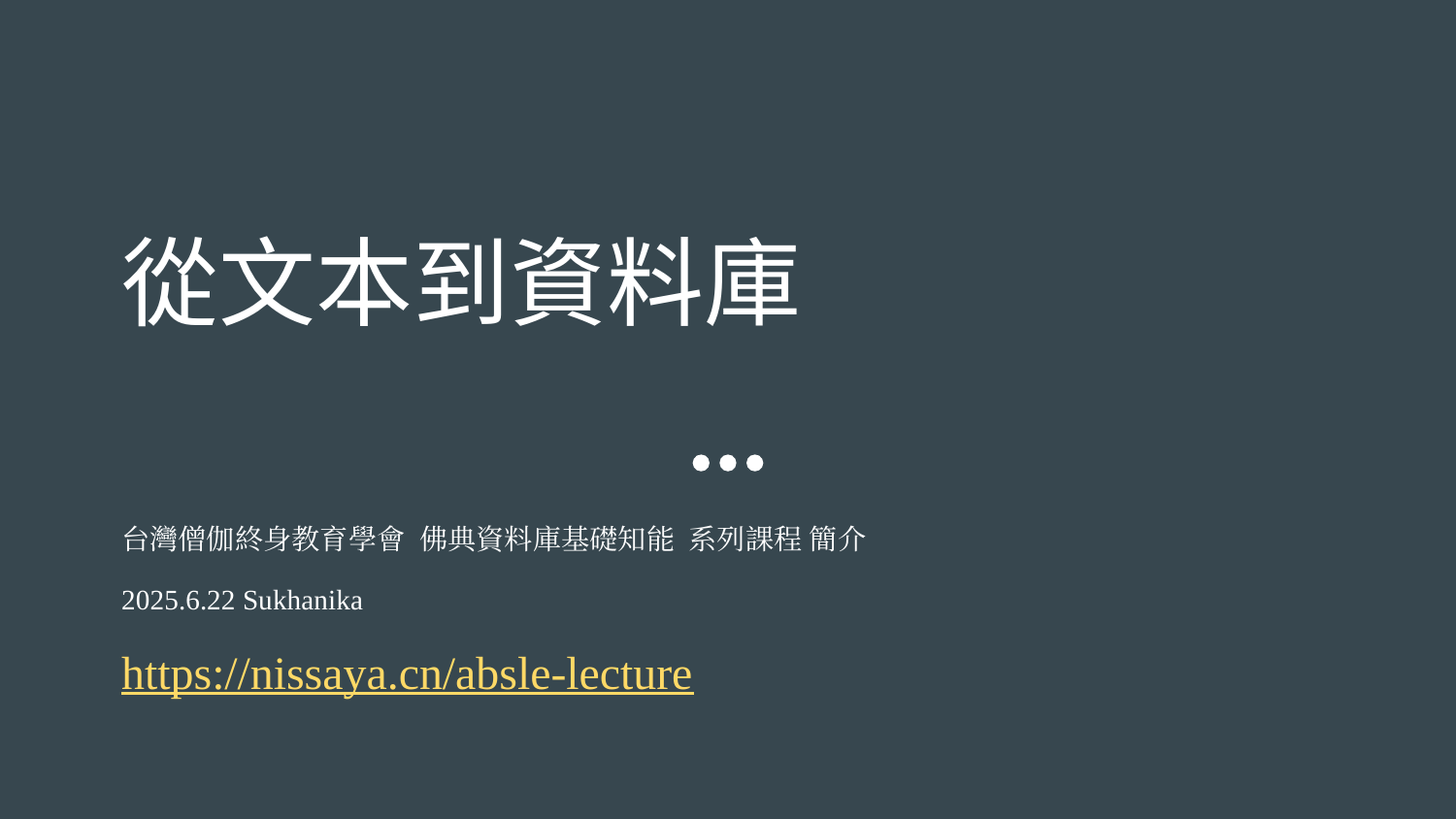

# 從文本到資料庫
台灣僧伽終身教育學會  佛典資料庫基礎知能  系列課程 簡介
2025.6.22 Sukhanika
https://nissaya.cn/absle-lecture